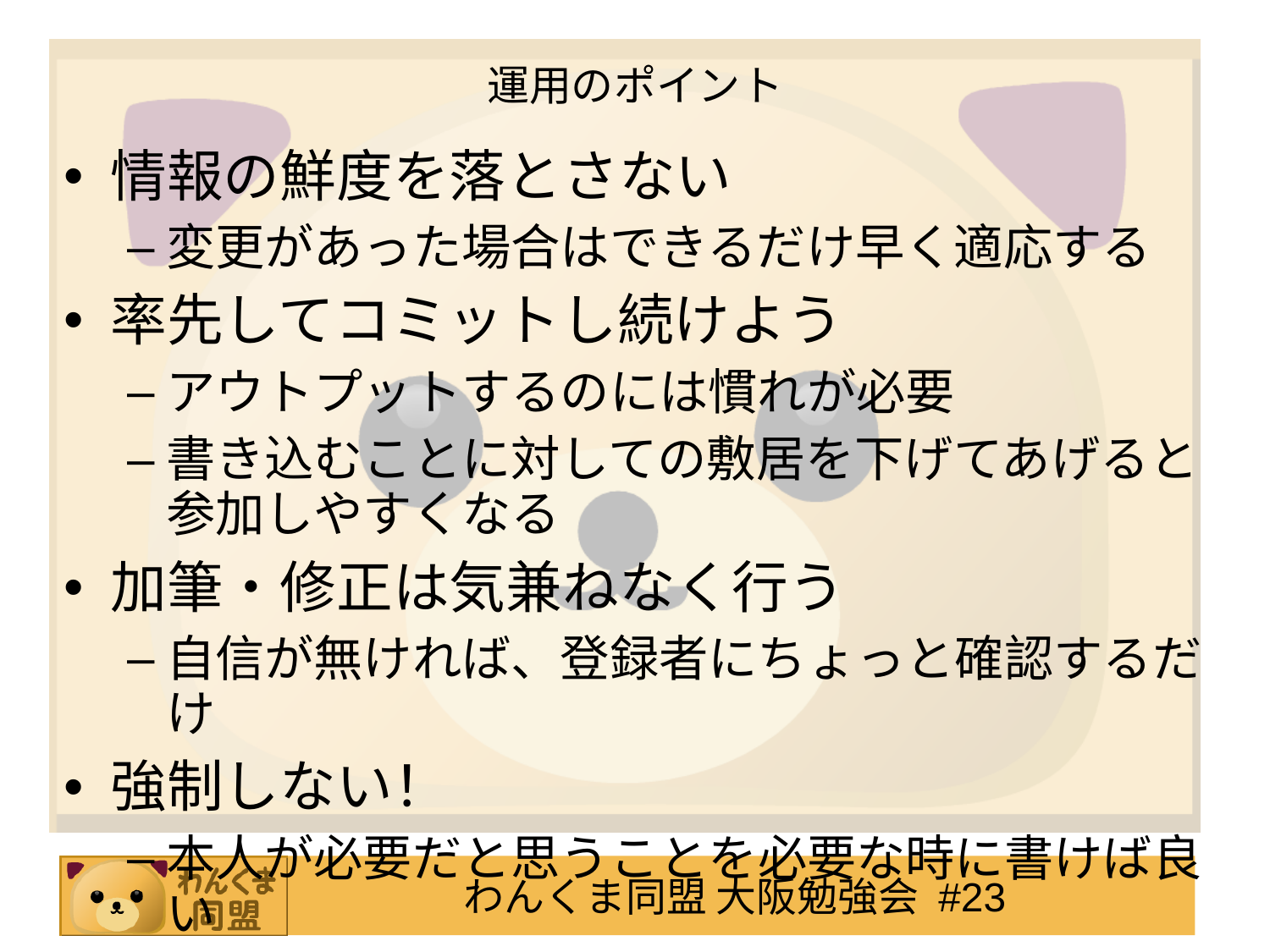

# 運用のポイント
情報の鮮度を落とさない
変更があった場合はできるだけ早く適応する
率先してコミットし続けよう
アウトプットするのには慣れが必要
書き込むことに対しての敷居を下げてあげると参加しやすくなる
加筆・修正は気兼ねなく行う
自信が無ければ、登録者にちょっと確認するだけ
強制しない！
本人が必要だと思うことを必要な時に書けば良い